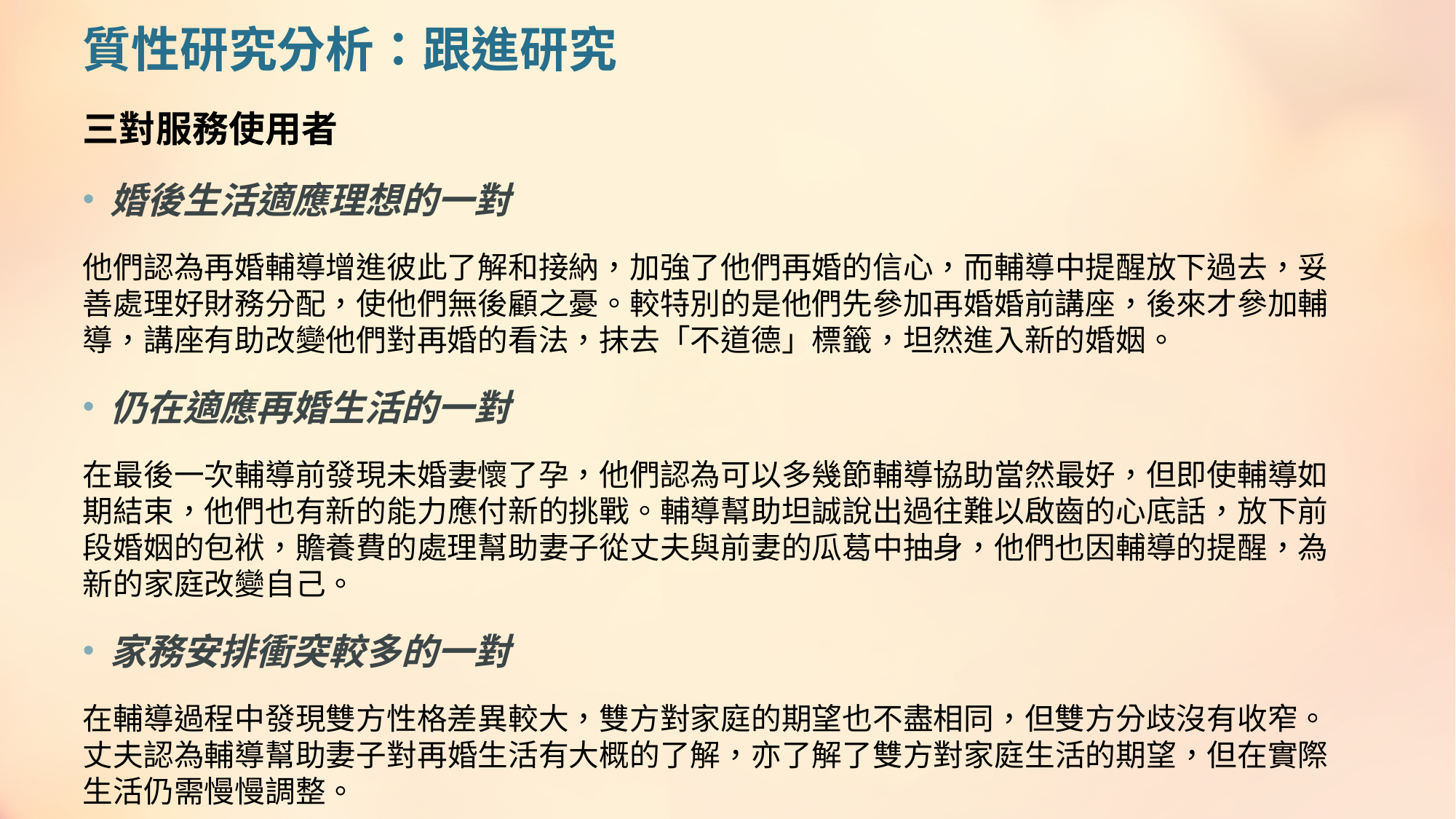

# 質性研究分析：跟進研究
三對服務使用者
婚後生活適應理想的一對
他們認為再婚輔導增進彼此了解和接納，加強了他們再婚的信心，而輔導中提醒放下過去，妥善處理好財務分配，使他們無後顧之憂。較特別的是他們先參加再婚婚前講座，後來才參加輔導，講座有助改變他們對再婚的看法，抹去「不道德」標籤，坦然進入新的婚姻。
仍在適應再婚生活的一對
在最後一次輔導前發現未婚妻懷了孕，他們認為可以多幾節輔導協助當然最好，但即使輔導如期結束，他們也有新的能力應付新的挑戰。輔導幫助坦誠說出過往難以啟齒的心底話，放下前段婚姻的包袱，贍養費的處理幫助妻子從丈夫與前妻的瓜葛中抽身，他們也因輔導的提醒，為新的家庭改變自己。
家務安排衝突較多的一對
在輔導過程中發現雙方性格差異較大，雙方對家庭的期望也不盡相同，但雙方分歧沒有收窄。丈夫認為輔導幫助妻子對再婚生活有大概的了解，亦了解了雙方對家庭生活的期望，但在實際生活仍需慢慢調整。